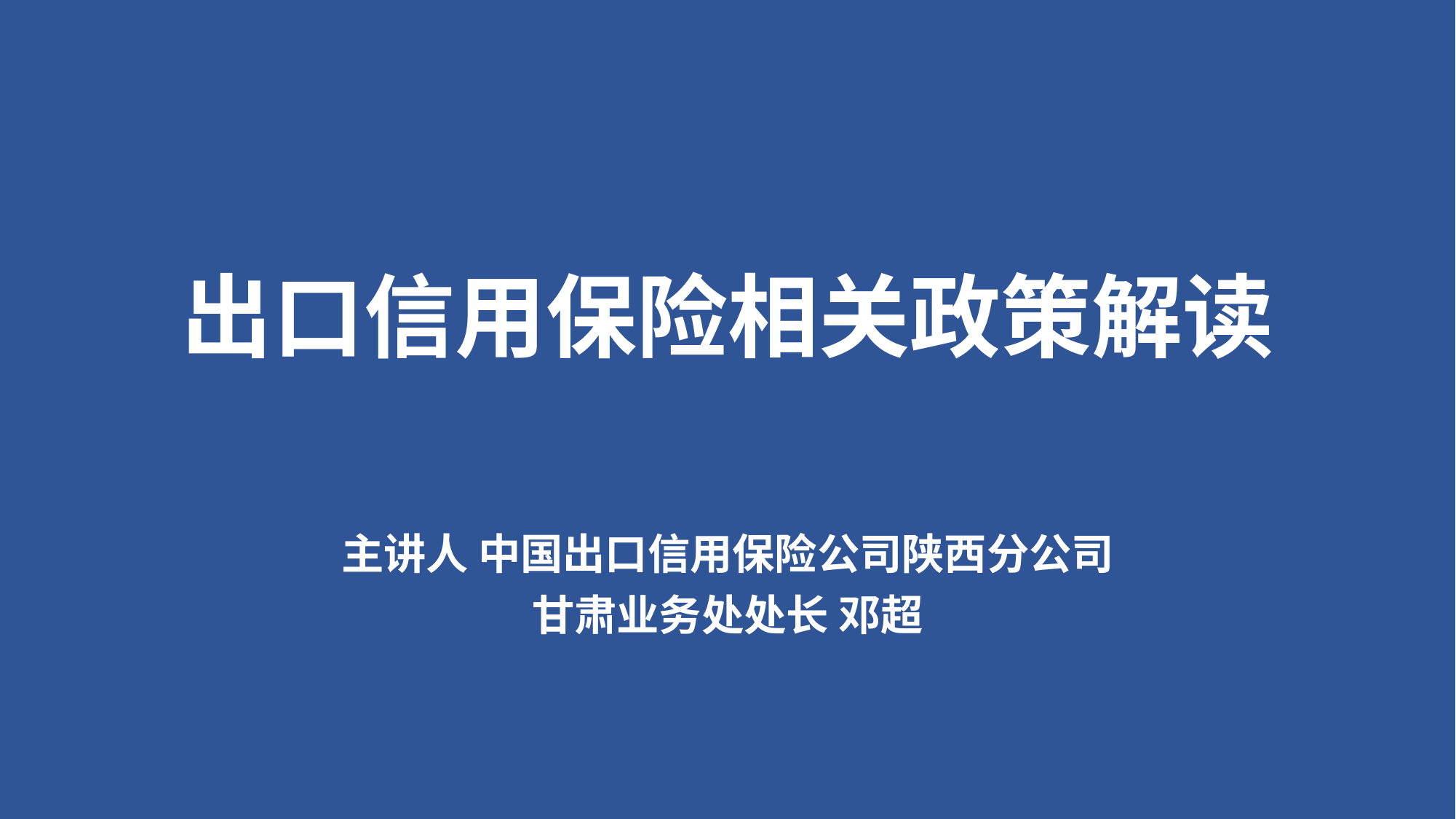

# 出口信用保险相关政策解读

主讲人 中国出口信用保险公司陕西分公司
甘肃业务处处长 邓超